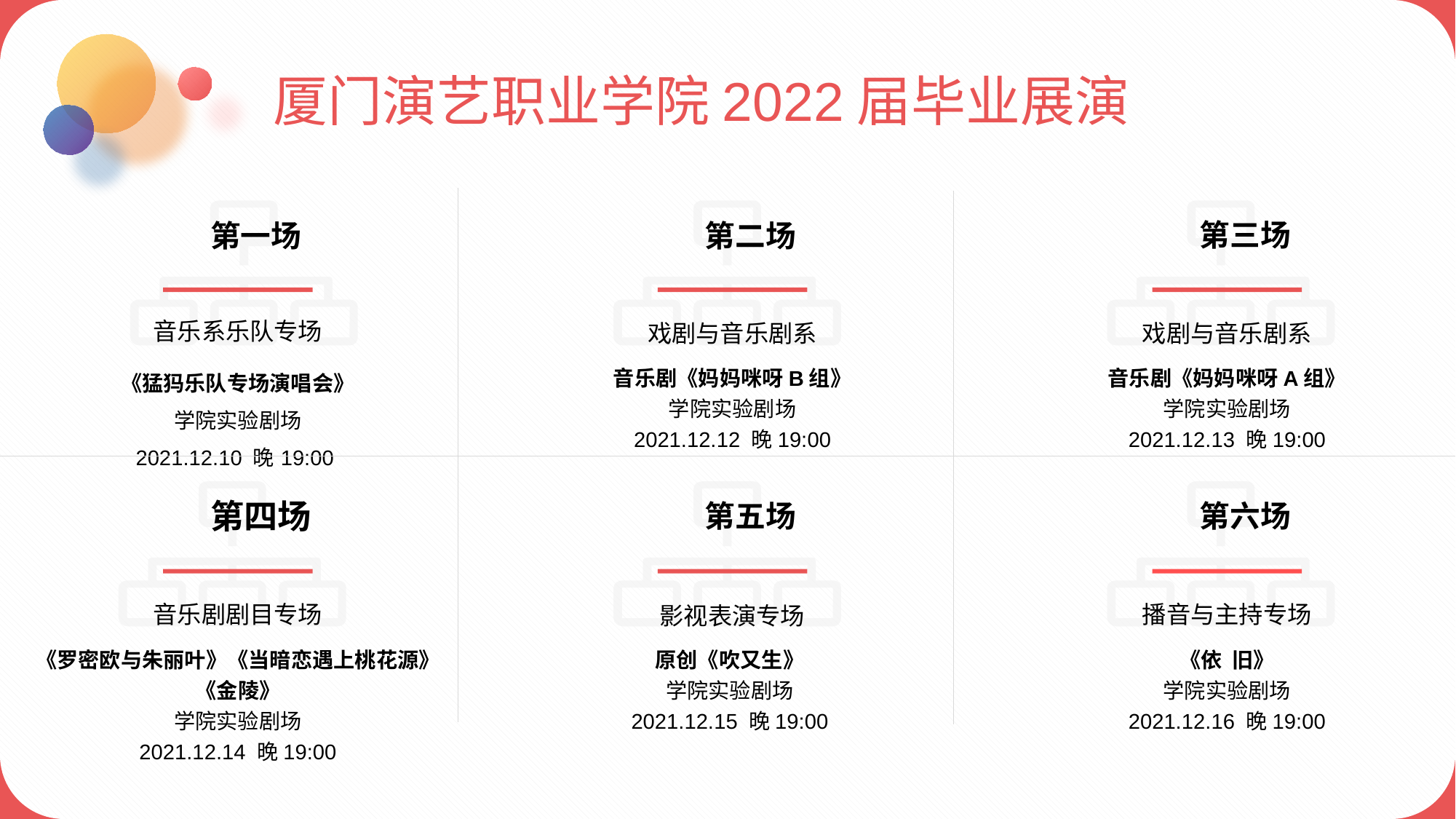

厦门演艺职业学院2022届毕业展演
第一场
第二场
第三场

音乐系乐队专场
《猛犸乐队专场演唱会》
学院实验剧场
2021.12.10 晚19:00
戏剧与音乐剧系
音乐剧《妈妈咪呀B组》
学院实验剧场
2021.12.12 晚19:00

戏剧与音乐剧系
音乐剧《妈妈咪呀A组》
学院实验剧场
2021.12.13 晚19:00

第四场
第五场
第六场

音乐剧剧目专场
《罗密欧与朱丽叶》《当暗恋遇上桃花源》
《金陵》
学院实验剧场
2021.12.14 晚19:00
播音与主持专场
影视表演专场
原创《吹又生》
学院实验剧场
2021.12.15 晚19:00
《依  旧》
学院实验剧场
2021.12.16 晚19:00